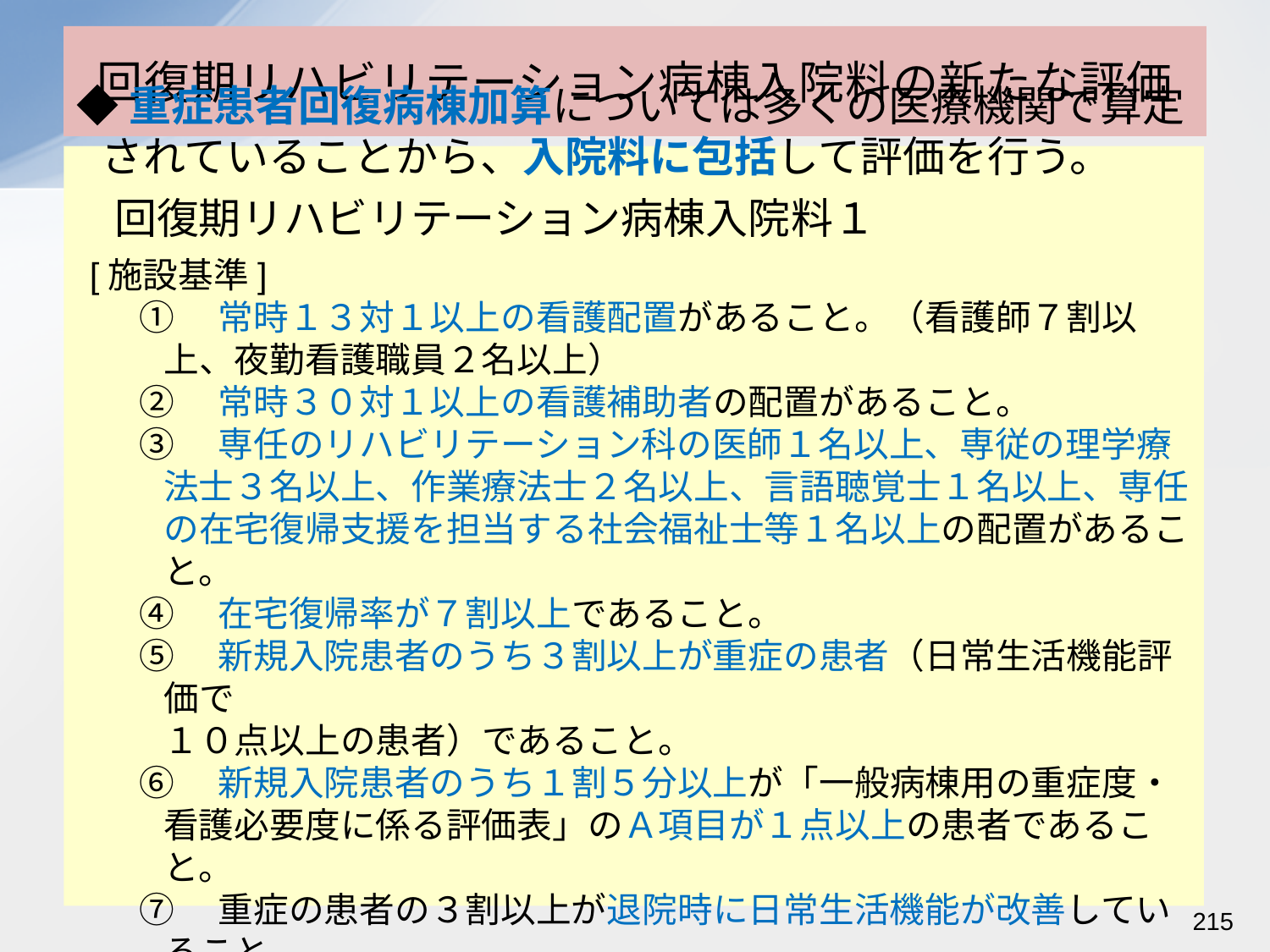

# 回復期リハビリテーション病棟入院料の新たな評価
◆重症患者回復病棟加算については多くの医療機関で算定されていることから、入院料に包括して評価を行う。
回復期リハビリテーション病棟入院料１
[施設基準]
①　常時１３対１以上の看護配置があること。（看護師７割以上、夜勤看護職員２名以上）
②　常時３０対１以上の看護補助者の配置があること。
③　専任のリハビリテーション科の医師１名以上、専従の理学療法士３名以上、作業療法士２名以上、言語聴覚士１名以上、専任の在宅復帰支援を担当する社会福祉士等１名以上の配置があること。
④　在宅復帰率が７割以上であること。
⑤　新規入院患者のうち３割以上が重症の患者（日常生活機能評価で
１０点以上の患者）であること。
⑥　新規入院患者のうち１割５分以上が「一般病棟用の重症度・看護必要度に係る評価表」のＡ項目が１点以上の患者であること。
⑦　重症の患者の３割以上が退院時に日常生活機能が改善していること。
215